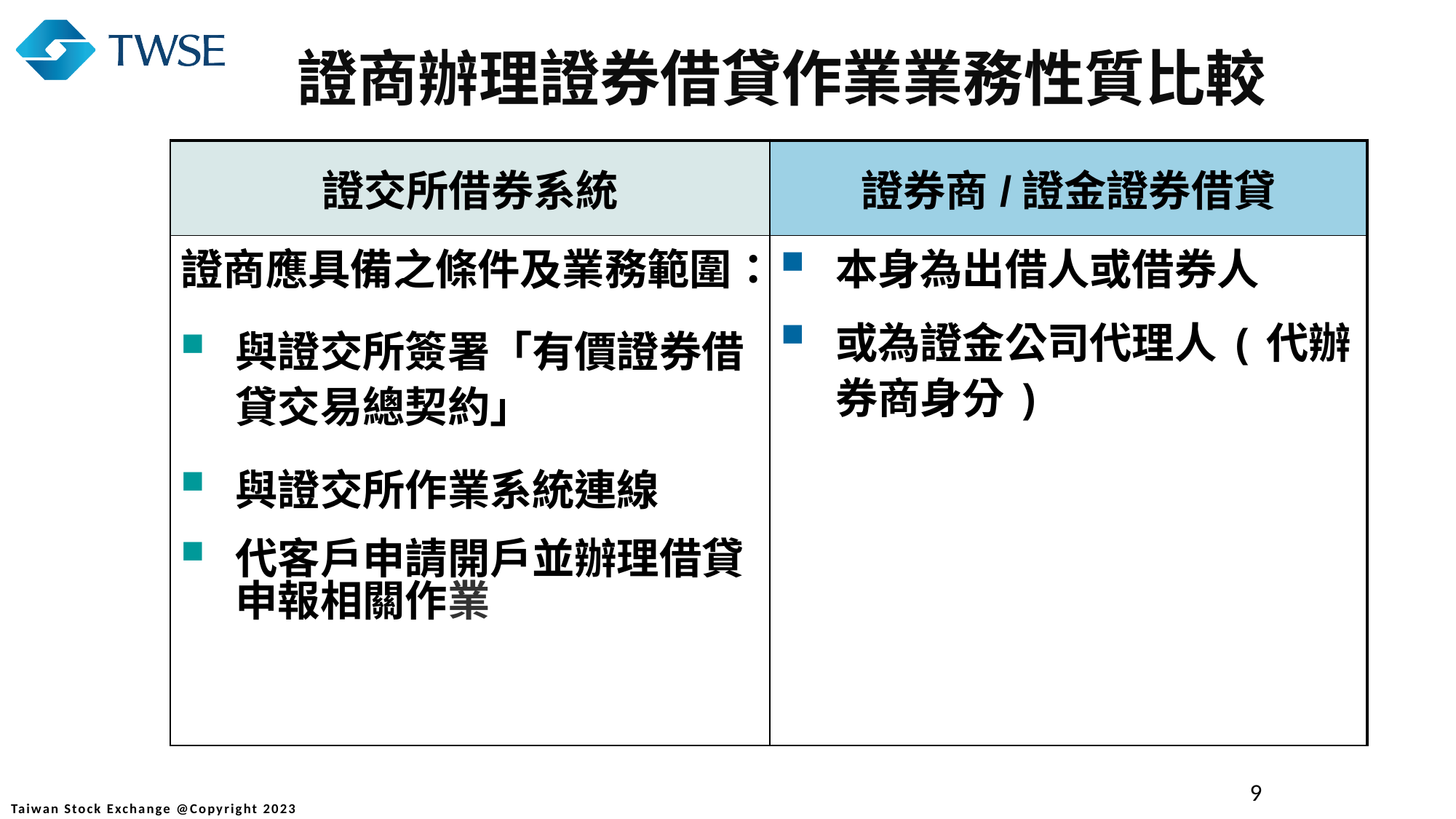

證商辦理證券借貸作業業務性質比較
| 證交所借券系統 | 證券商/證金證券借貸 |
| --- | --- |
| 證商應具備之條件及業務範圍： 與證交所簽署「有價證券借貸交易總契約」 與證交所作業系統連線 代客戶申請開戶並辦理借貸申報相關作業 | 本身為出借人或借券人 或為證金公司代理人(代辦券商身分) |
9